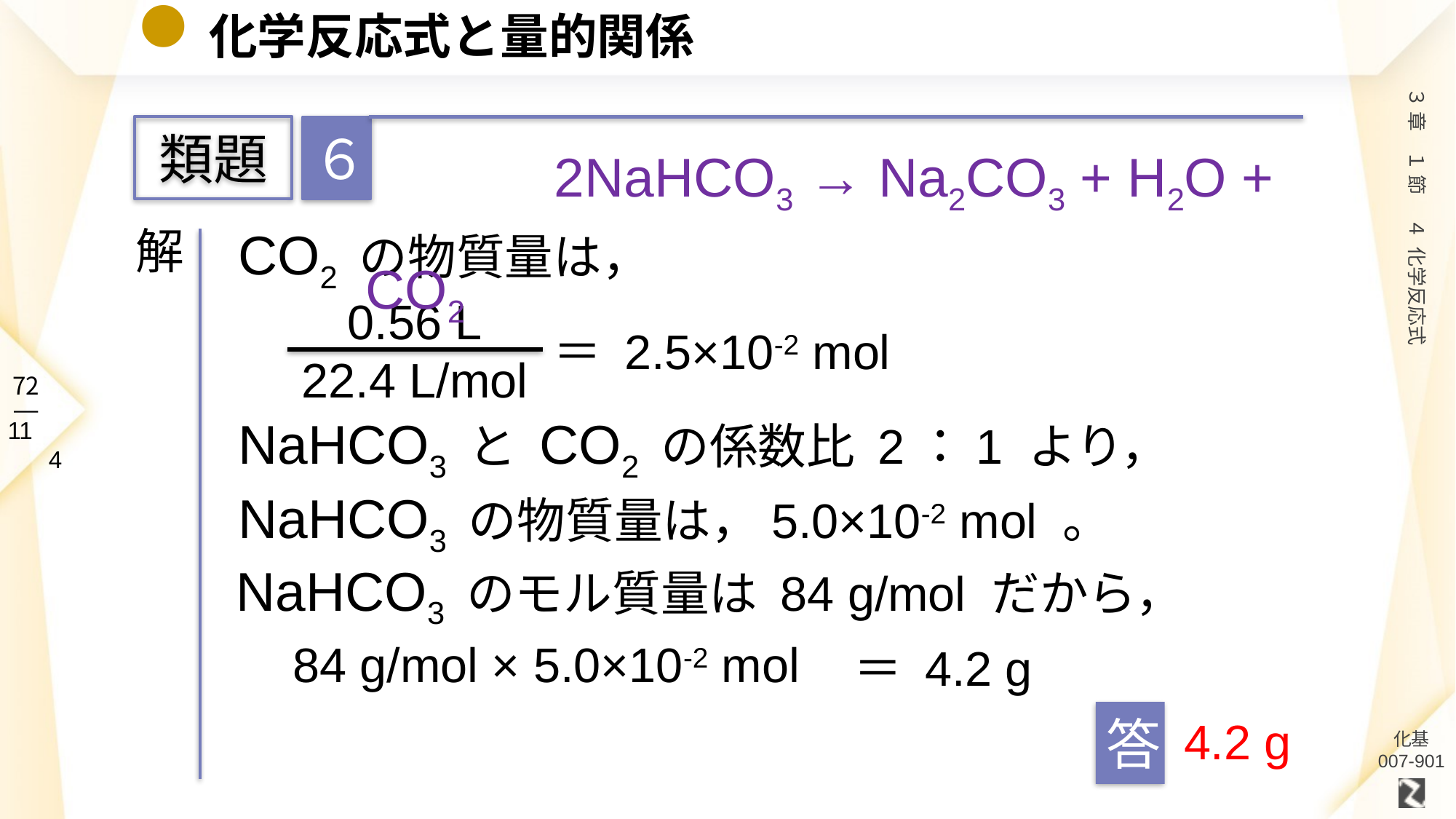

# 化学反応式と量的関係
　　　 2NaHCO3 → Na2CO3 + H2O + CO2
６
類題
解
CO2 の物質量は，
0.56 L
22.4 L/mol
＝ 2.5×10-2 mol
NaHCO3 と CO2 の係数比 2：1 より，
NaHCO3 の物質量は，5.0×10-2 mol 。
NaHCO3 のモル質量は 84 g/mol だから，
84 g/mol × 5.0×10-2 mol
＝ 4.2 g
答
4.2 g